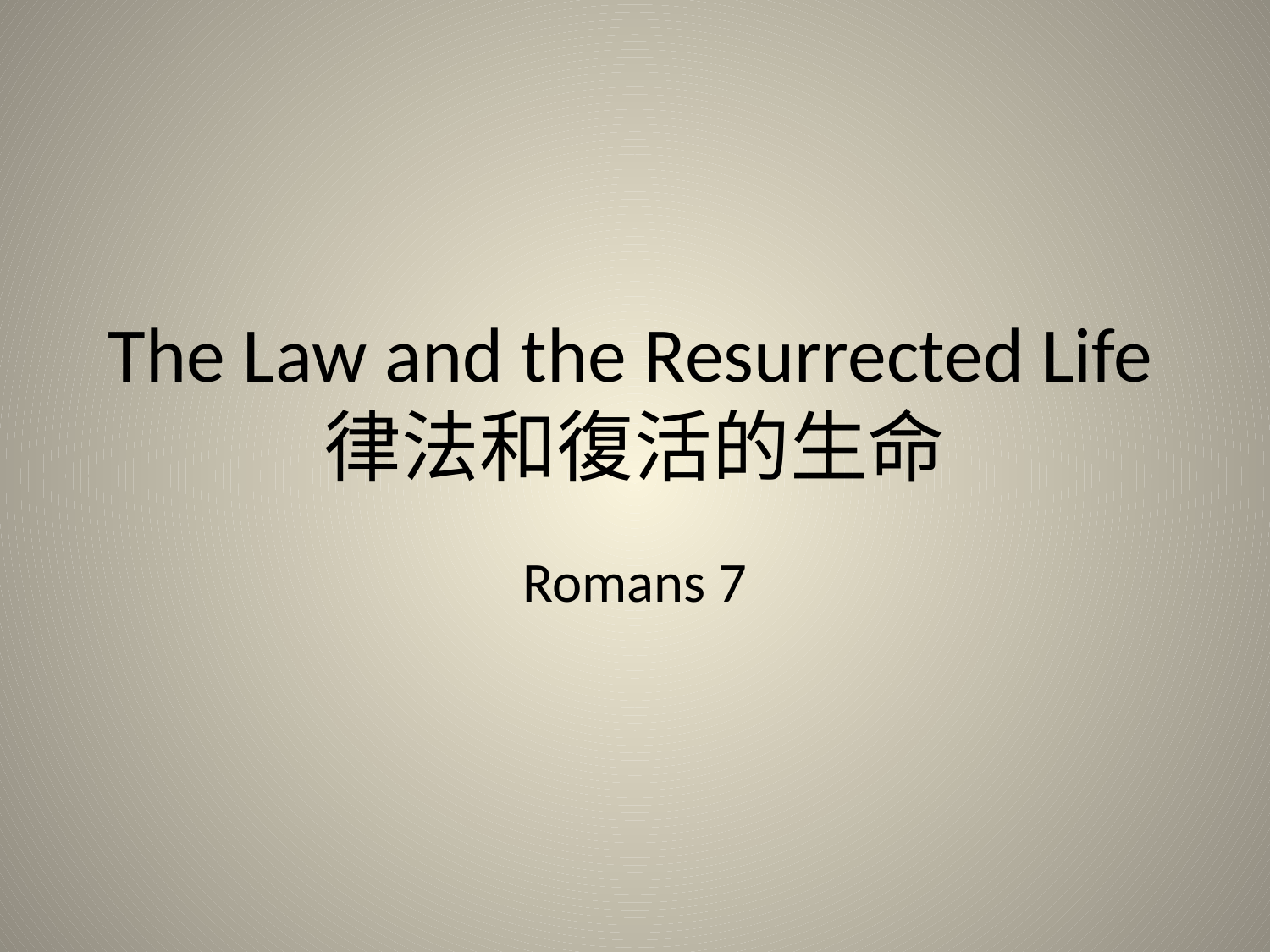

# The Law and the Resurrected Life律法和復活的生命
Romans 7